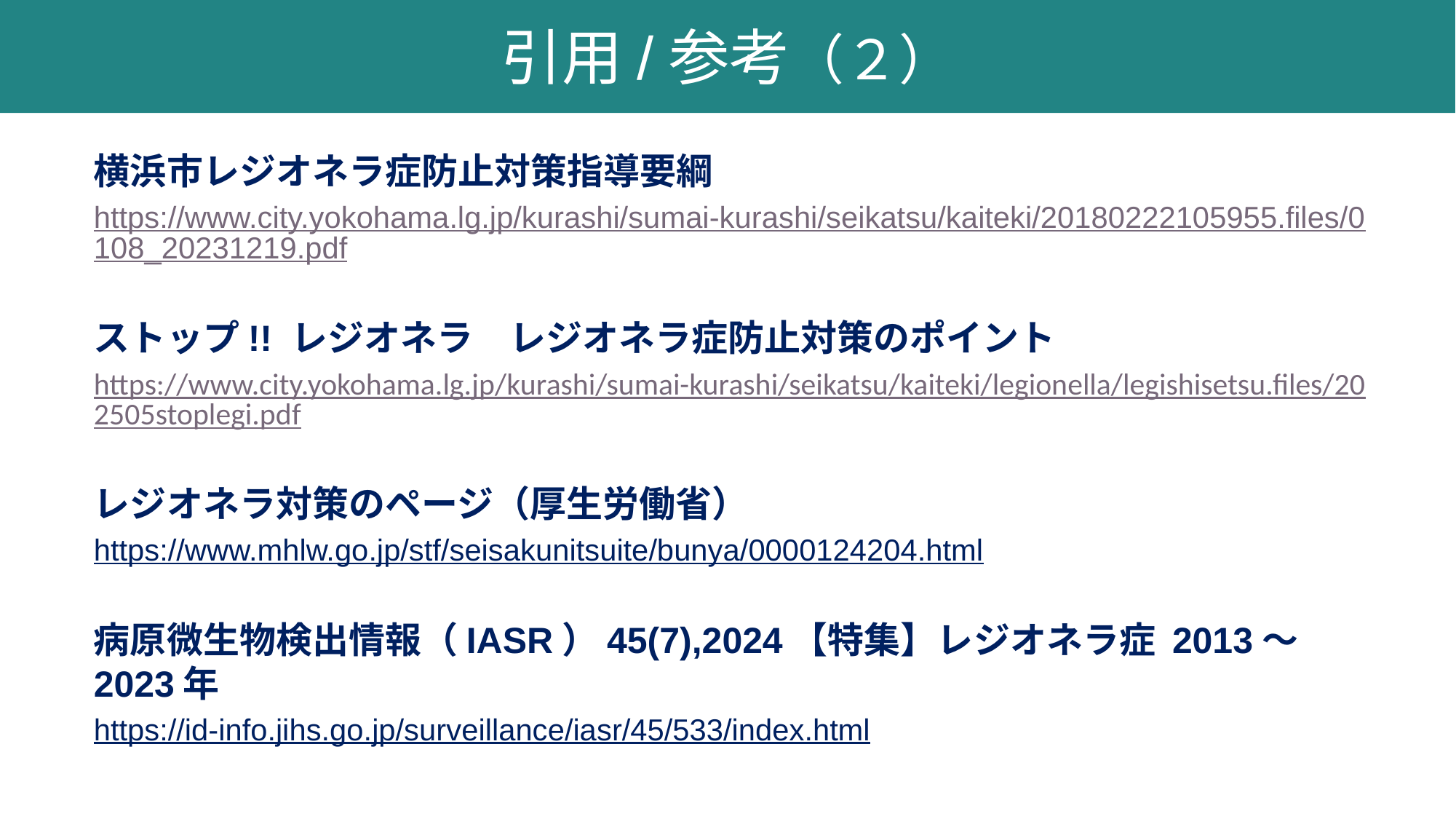

引用/参考（２）
横浜市レジオネラ症防止対策指導要綱
https://www.city.yokohama.lg.jp/kurashi/sumai-kurashi/seikatsu/kaiteki/20180222105955.files/0108_20231219.pdf

ストップ!! レジオネラ　レジオネラ症防止対策のポイント
https://www.city.yokohama.lg.jp/kurashi/sumai-kurashi/seikatsu/kaiteki/legionella/legishisetsu.files/202505stoplegi.pdf

レジオネラ対策のページ（厚生労働省）
https://www.mhlw.go.jp/stf/seisakunitsuite/bunya/0000124204.html

病原微生物検出情報（IASR）45(7),2024【特集】レジオネラ症 2013～2023年
https://id-info.jihs.go.jp/surveillance/iasr/45/533/index.html